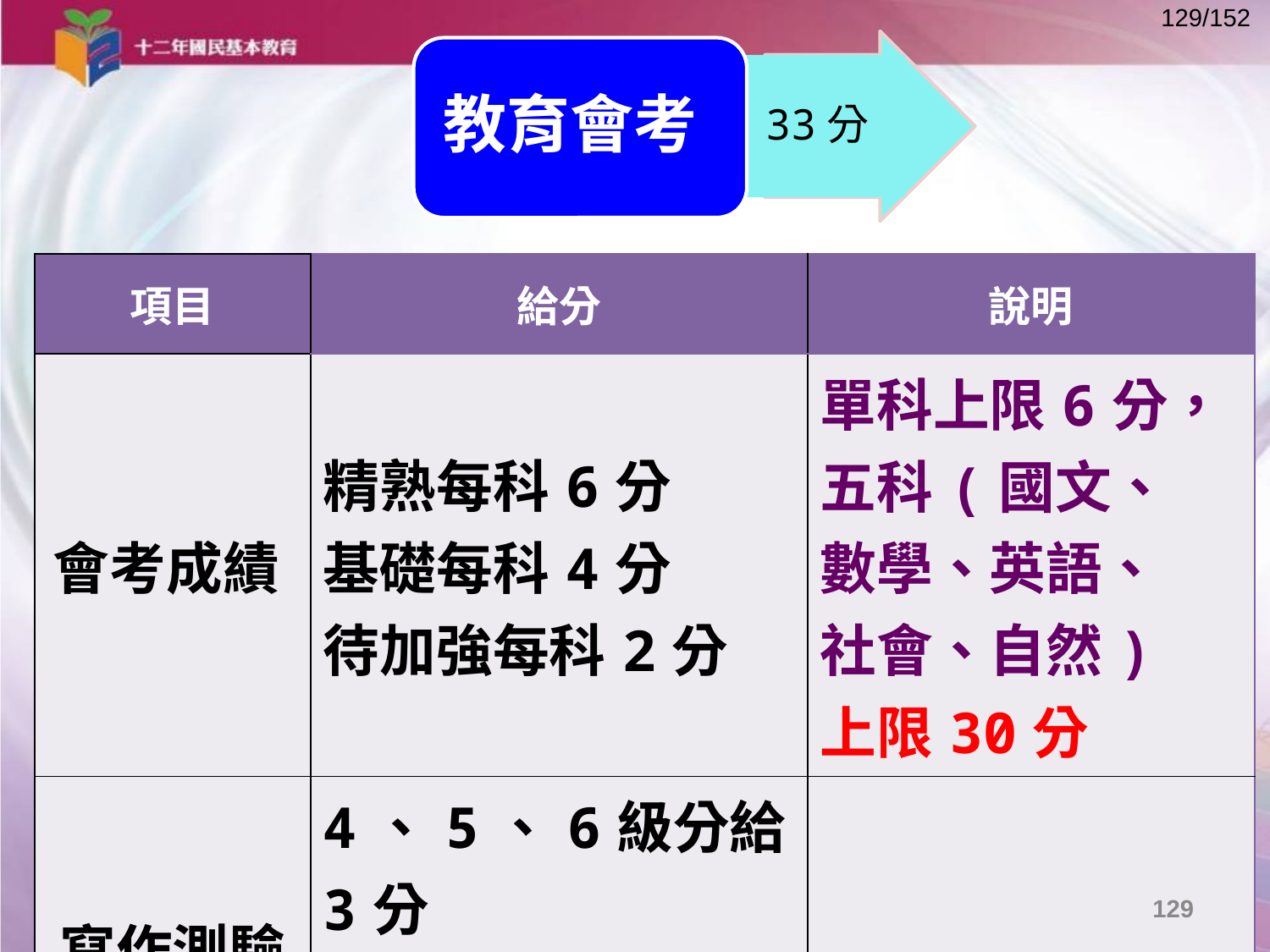

33分

教育會考
| 項目 | 給分 | 說明 |
| --- | --- | --- |
| 會考成績 | 精熟每科6分 基礎每科4分 待加強每科2分 | 單科上限6分，五科(國文、 數學、英語、 社會、自然) 上限30分 |
| 寫作測驗成績 | 4、5、6級分給3分 2、3級分 給2分 1級分 給1分 | 滿分3分 |
129